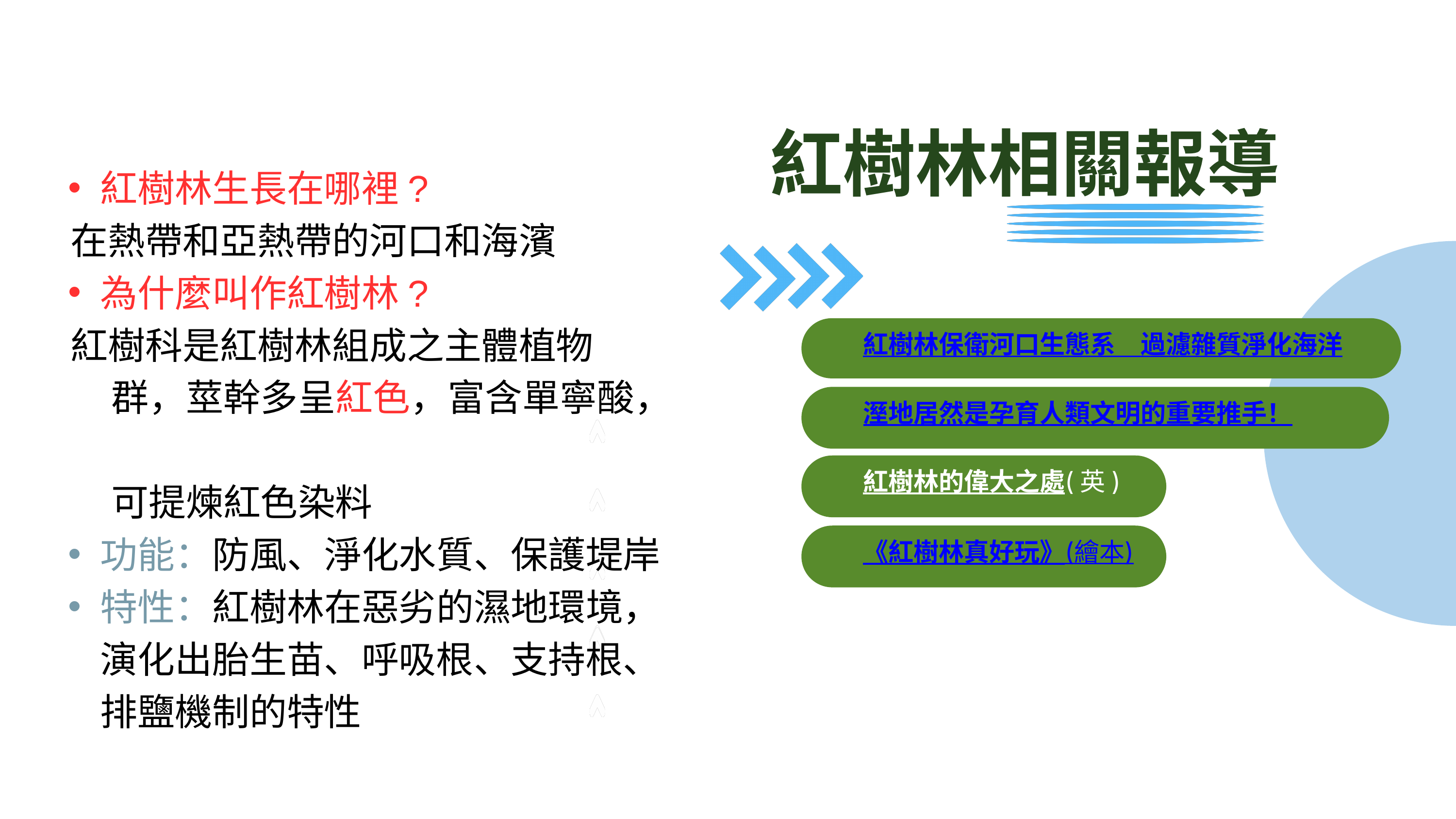

紅樹林相關報導
紅樹林生長在哪裡?
   在熱帶和亞熱帶的河口和海濱
為什麼叫作紅樹林?
   紅樹科是紅樹林組成之主體植物
　　群，莖幹多呈紅色，富含單寧酸，
　　可提煉紅色染料
功能：防風、淨化水質、保護堤岸
特性：紅樹林在惡劣的濕地環境，演化出胎生苗、呼吸根、支持根、排鹽機制的特性

紅樹林保衛河口生態系　過濾雜質淨化海洋

溼地居然是孕育人類文明的重要推手！

紅樹林的偉大之處(英)

Land conversion
《紅樹林真好玩》(繪本)

Climate change